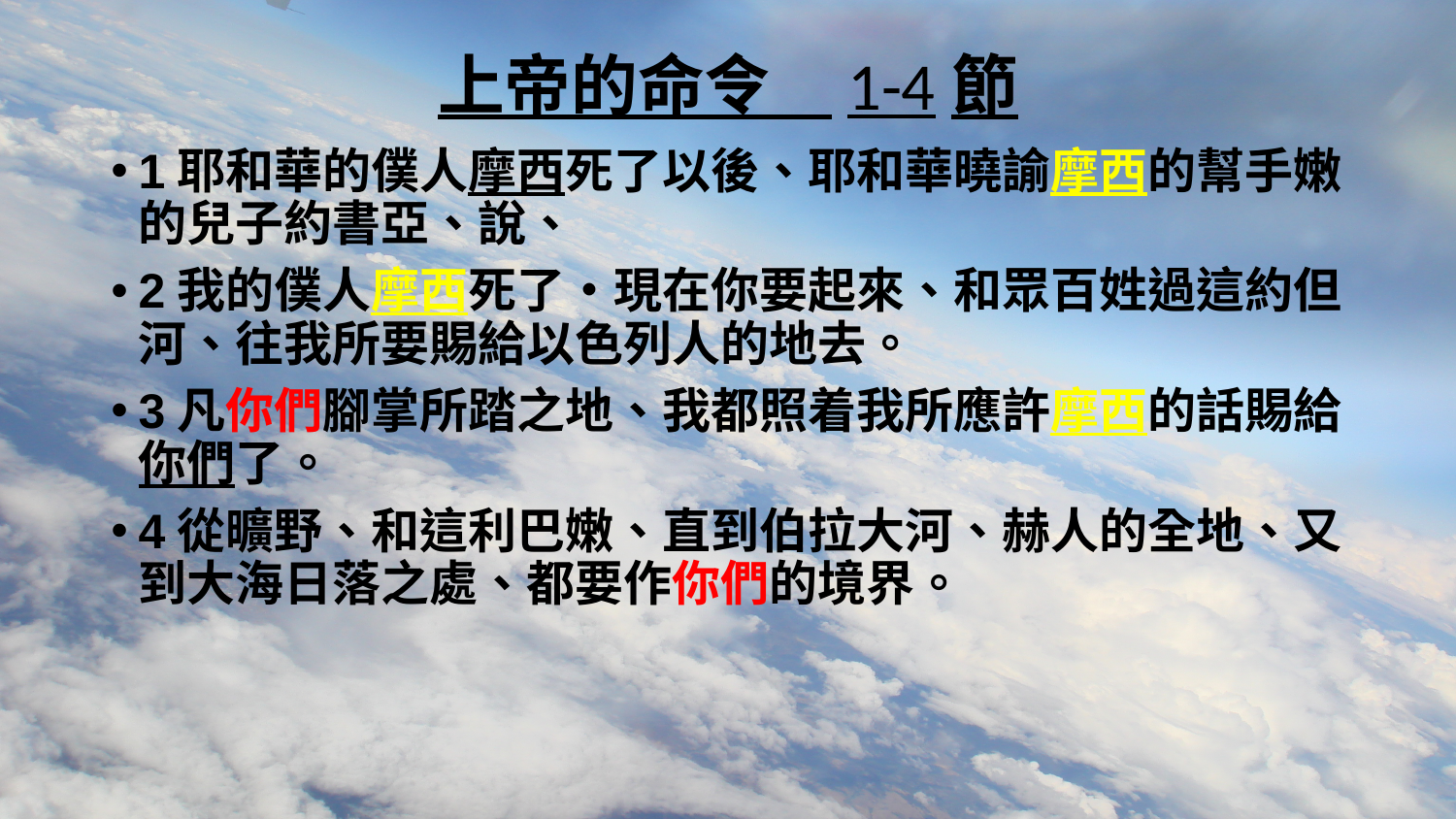

# 上帝的命令    1-4節
1耶和華的僕人摩西死了以後、耶和華曉諭摩西的幫手嫩的兒子約書亞、說、
2我的僕人摩西死了‧現在你要起來、和眾百姓過這約但河、往我所要賜給以色列人的地去。
3凡你們腳掌所踏之地、我都照着我所應許摩西的話賜給你們了。
4從曠野、和這利巴嫩、直到伯拉大河、赫人的全地、又到大海日落之處、都要作你們的境界。